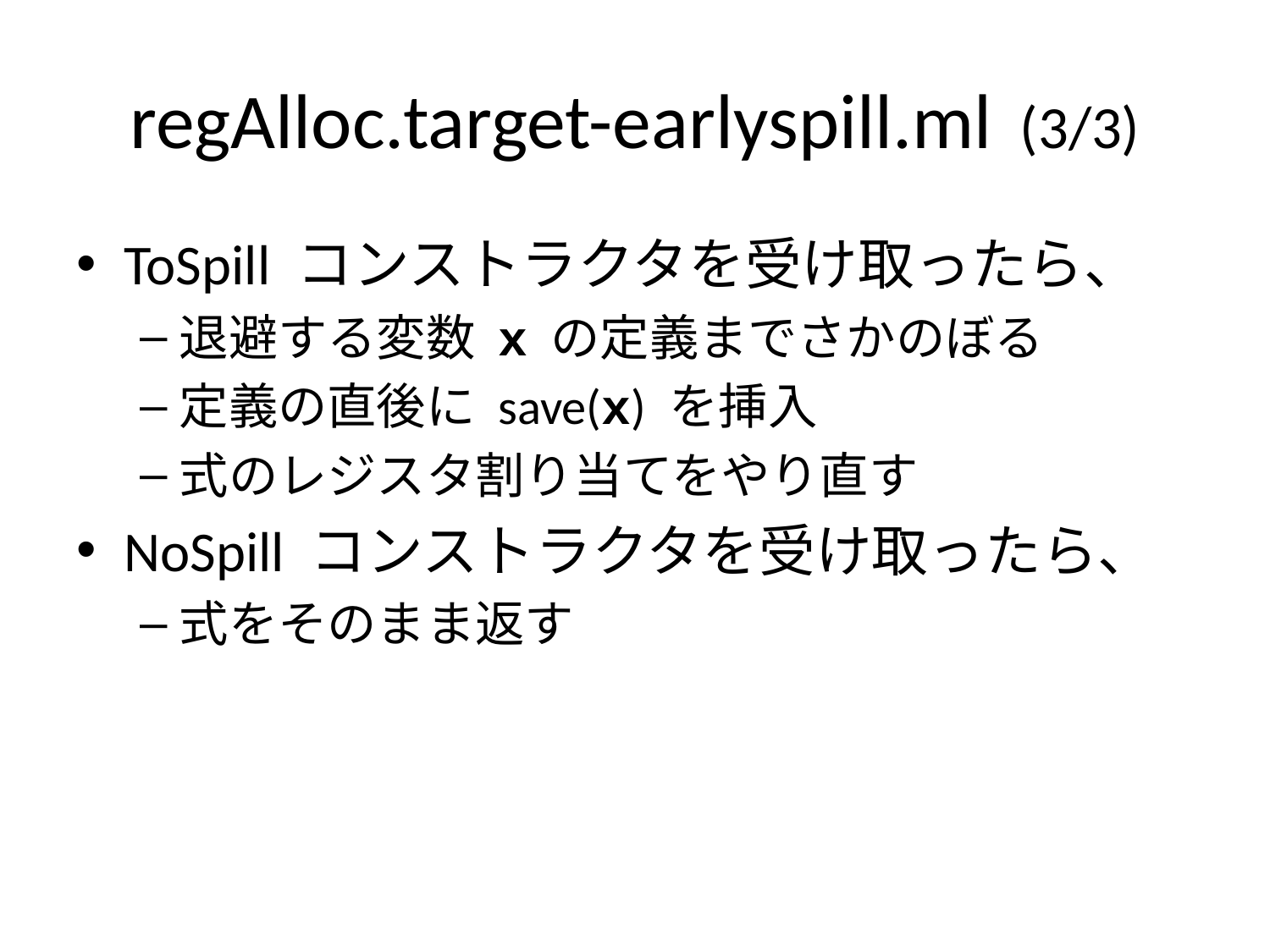

# regAlloc.target-earlyspill.ml  (3/3)
ToSpill コンストラクタを受け取ったら、
退避する変数 x の定義までさかのぼる
定義の直後に save(x) を挿入
式のレジスタ割り当てをやり直す
NoSpill コンストラクタを受け取ったら、
式をそのまま返す